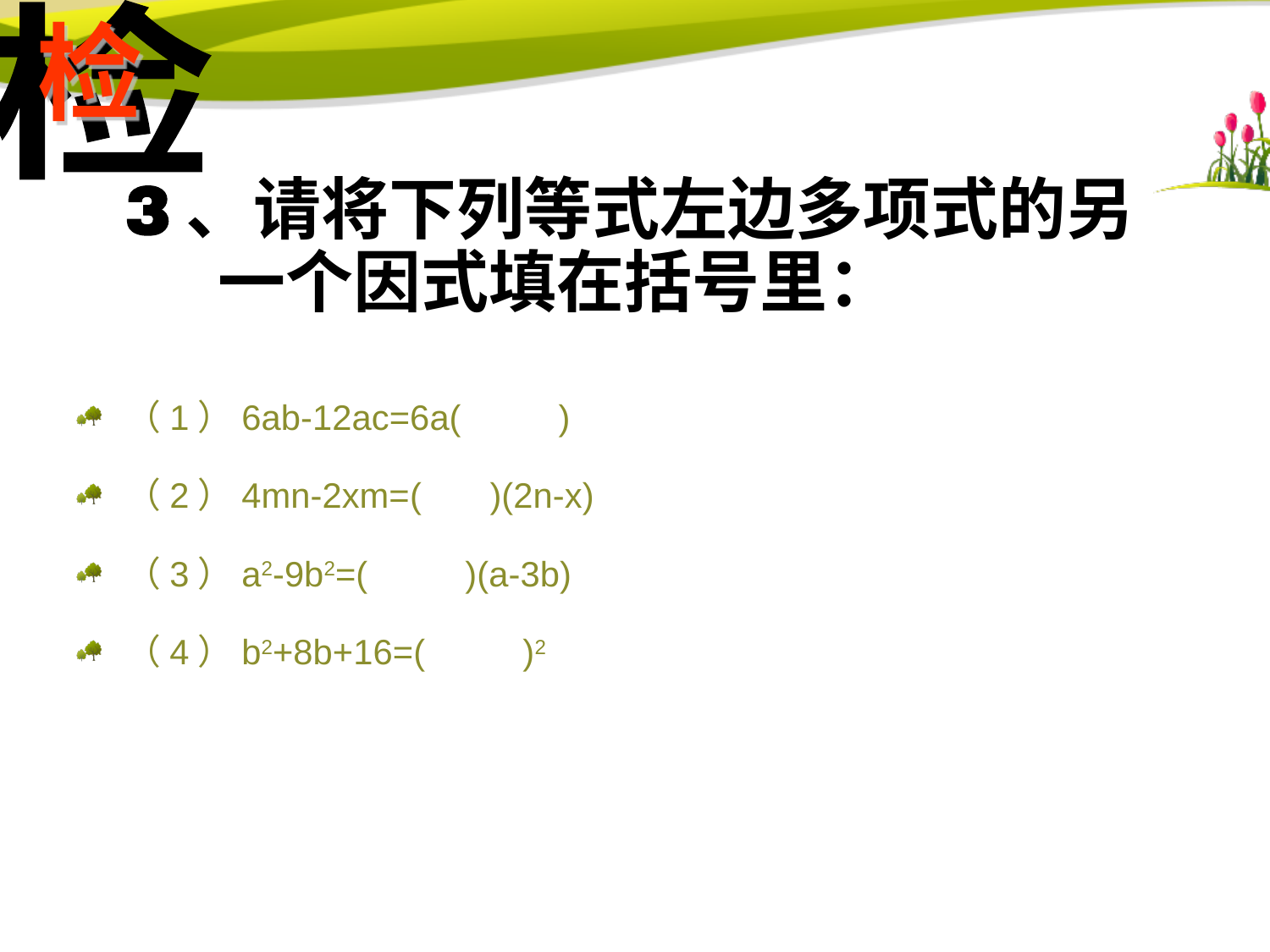

检
检
# 3、请将下列等式左边多项式的另 一个因式填在括号里：
（1）6ab-12ac=6a(          )
（2）4mn-2xm=(       )(2n-x)
（3）a2-9b2=(          )(a-3b)
（4）b2+8b+16=(          )2